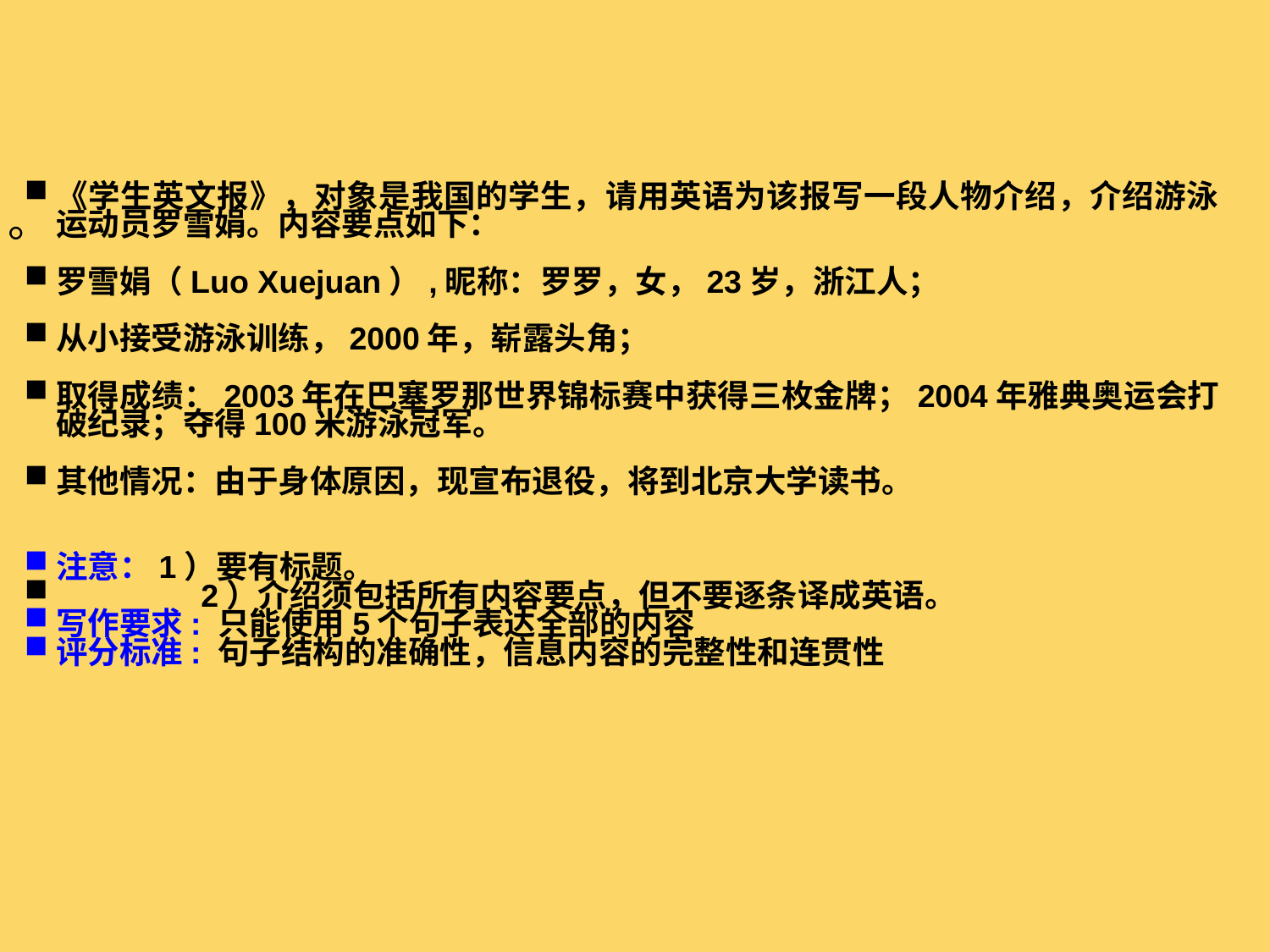

《学生英文报》，对象是我国的学生，请用英语为该报写一段人物介绍，介绍游泳运动员罗雪娟。内容要点如下：

罗雪娟（Luo Xuejuan）,昵称：罗罗，女，23岁，浙江人；

从小接受游泳训练，2000年，崭露头角；

取得成绩：2003年在巴塞罗那世界锦标赛中获得三枚金牌；2004年雅典奥运会打破纪录；夺得100米游泳冠军。

其他情况：由于身体原因，现宣布退役，将到北京大学读书。

注意：1）要有标题。
	  2）介绍须包括所有内容要点，但不要逐条译成英语。
写作要求: 只能使用5个句子表达全部的内容
评分标准: 句子结构的准确性，信息内容的完整性和连贯性
。